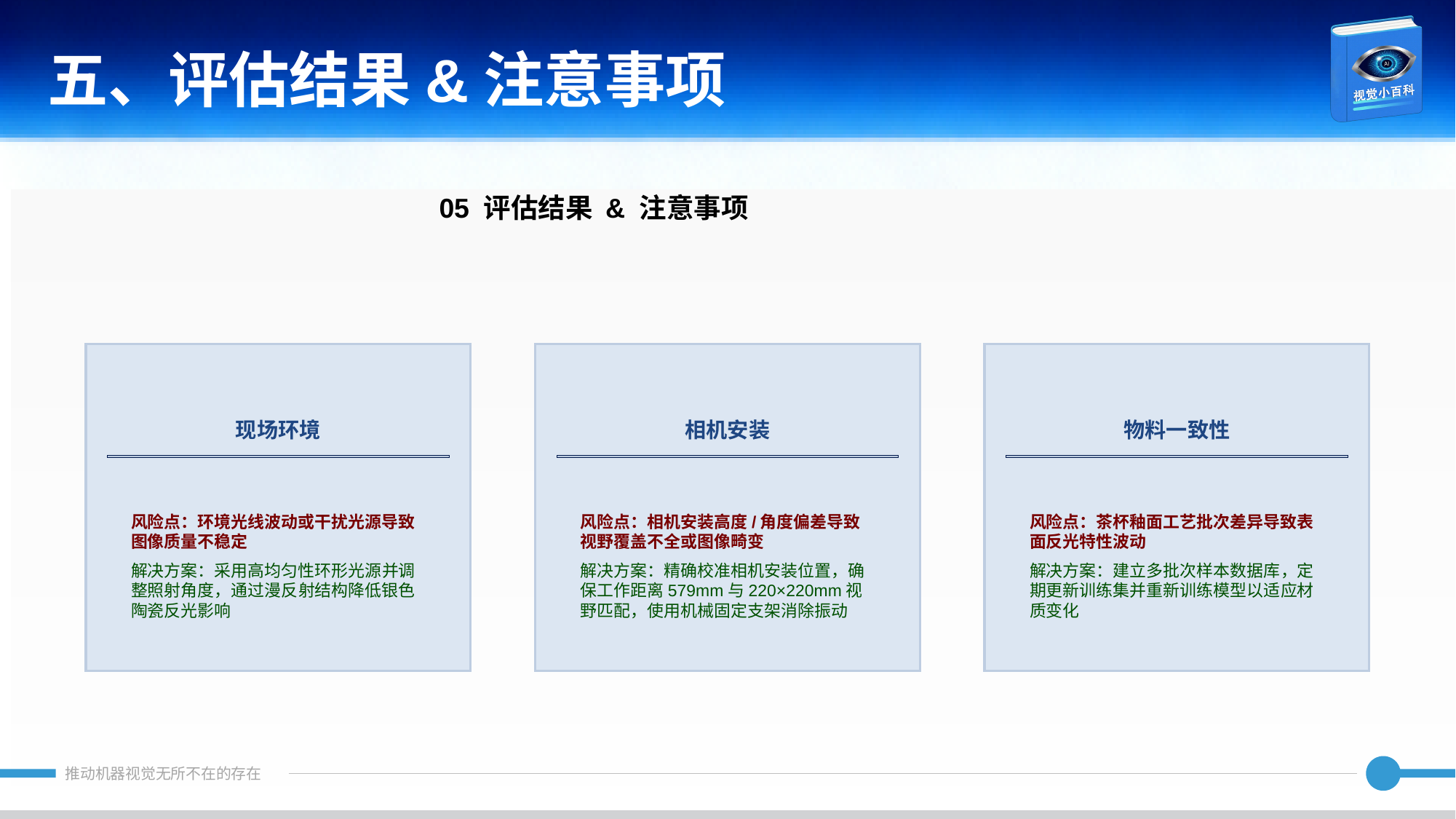

五、评估结果&注意事项

05 评估结果 & 注意事项

现场环境

相机安装

物料一致性

风险点：环境光线波动或干扰光源导致图像质量不稳定
解决方案：采用高均匀性环形光源并调整照射角度，通过漫反射结构降低银色陶瓷反光影响

风险点：相机安装高度/角度偏差导致视野覆盖不全或图像畸变
解决方案：精确校准相机安装位置，确保工作距离579mm与220×220mm视野匹配，使用机械固定支架消除振动

风险点：茶杯釉面工艺批次差异导致表面反光特性波动
解决方案：建立多批次样本数据库，定期更新训练集并重新训练模型以适应材质变化
11